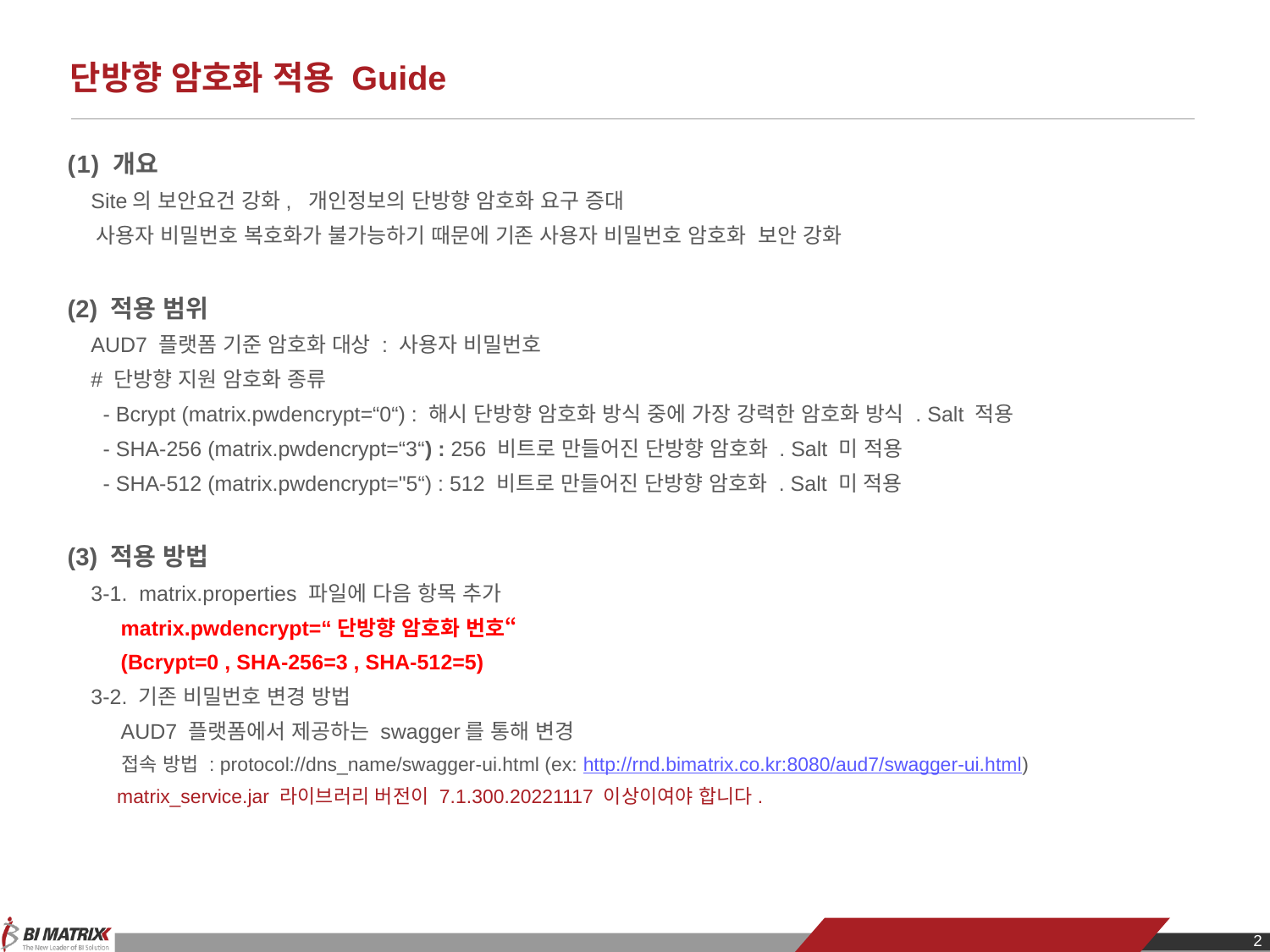

# 단방향 암호화 적용 Guide

 개요
    Site의 보안요건 강화,  개인정보의 단방향 암호화 요구 증대
    사용자 비밀번호 복호화가 불가능하기 때문에 기존 사용자 비밀번호 암호화  보안 강화

(2) 적용 범위
    AUD7 플랫폼 기준 암호화 대상 : 사용자 비밀번호
    # 단방향 지원 암호화 종류
      - Bcrypt (matrix.pwdencrypt=“0“) : 해시 단방향 암호화 방식 중에 가장 강력한 암호화 방식 . Salt 적용
      - SHA-256 (matrix.pwdencrypt=“3“) : 256 비트로 만들어진 단방향 암호화 . Salt 미 적용
      - SHA-512 (matrix.pwdencrypt="5“) : 512 비트로 만들어진 단방향 암호화 . Salt 미 적용

(3) 적용 방법
    3-1.  matrix.properties 파일에 다음 항목 추가
         matrix.pwdencrypt=“단방향 암호화 번호“
         (Bcrypt=0 , SHA-256=3 , SHA-512=5)
    3-2. 기존 비밀번호 변경 방법
         AUD7 플랫폼에서 제공하는 swagger를 통해 변경
         접속 방법 : protocol://dns_name/swagger-ui.html (ex: http://rnd.bimatrix.co.kr:8080/aud7/swagger-ui.html)
         matrix_service.jar 라이브러리 버전이 7.1.300.20221117 이상이여야 합니다.

2